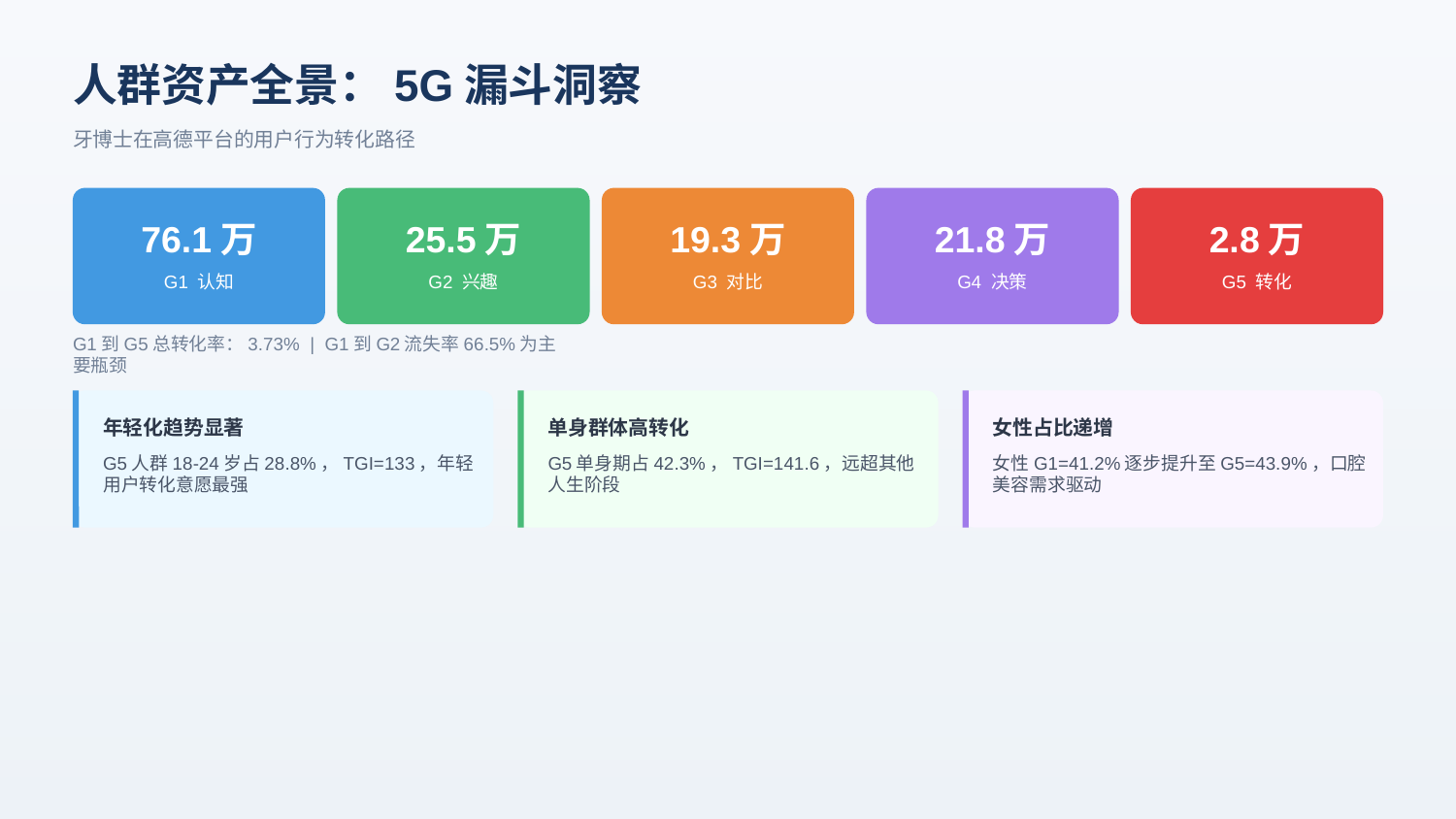

人群资产全景：5G漏斗洞察
牙博士在高德平台的用户行为转化路径

76.1万
25.5万
19.3万
21.8万
2.8万
G1 认知
G2 兴趣
G3 对比
G4 决策
G5 转化
G1到G5总转化率：3.73%  |  G1到G2流失率66.5%为主要瓶颈

年轻化趋势显著
单身群体高转化
女性占比递增
G5人群18-24岁占28.8%，TGI=133，年轻用户转化意愿最强
G5单身期占42.3%，TGI=141.6，远超其他人生阶段
女性G1=41.2%逐步提升至G5=43.9%，口腔美容需求驱动